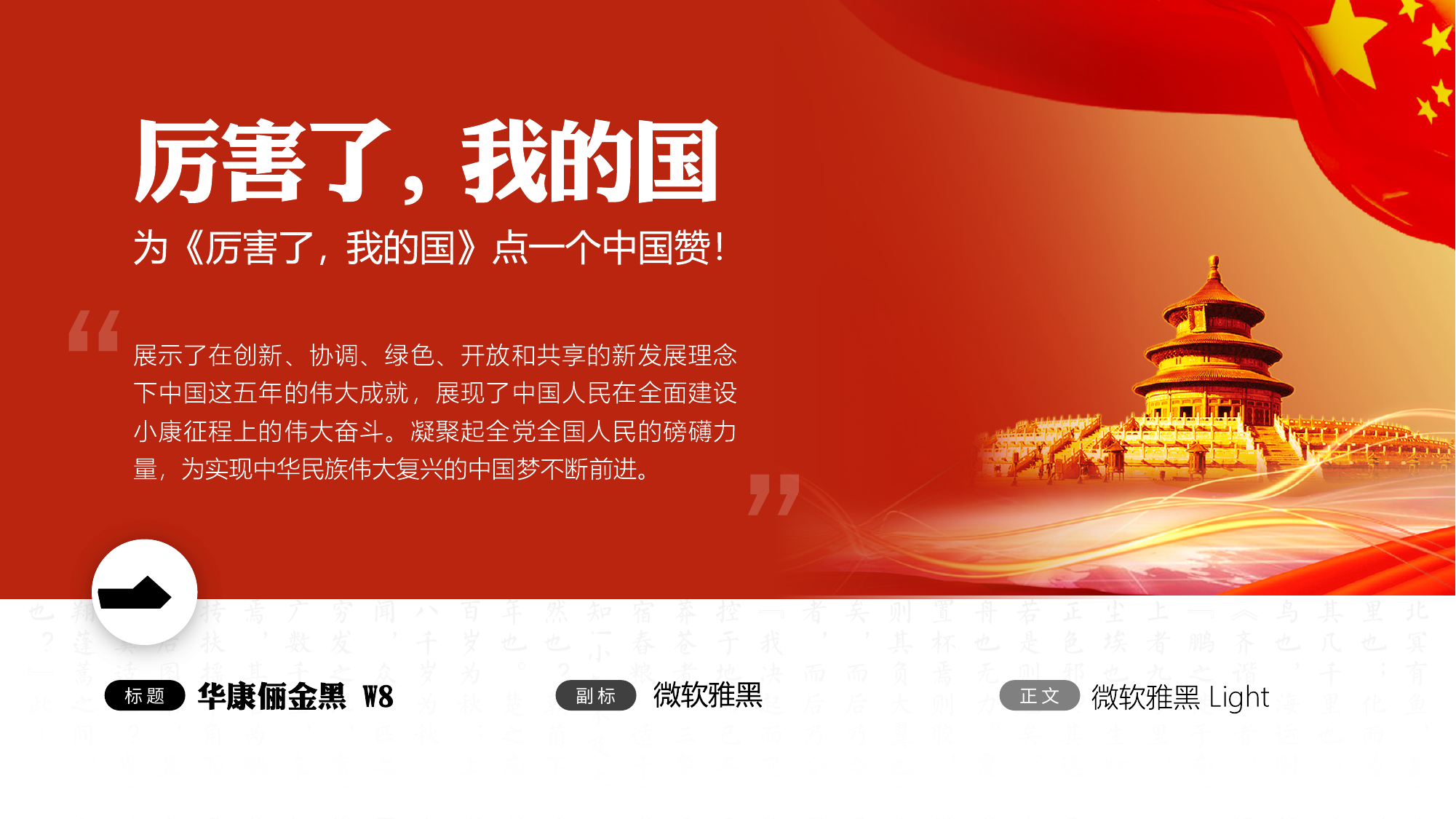

为《厉害了，我的国》点一个中国赞！

微软雅黑
标 题
标 题
副 标
副 标
正 文
正 文